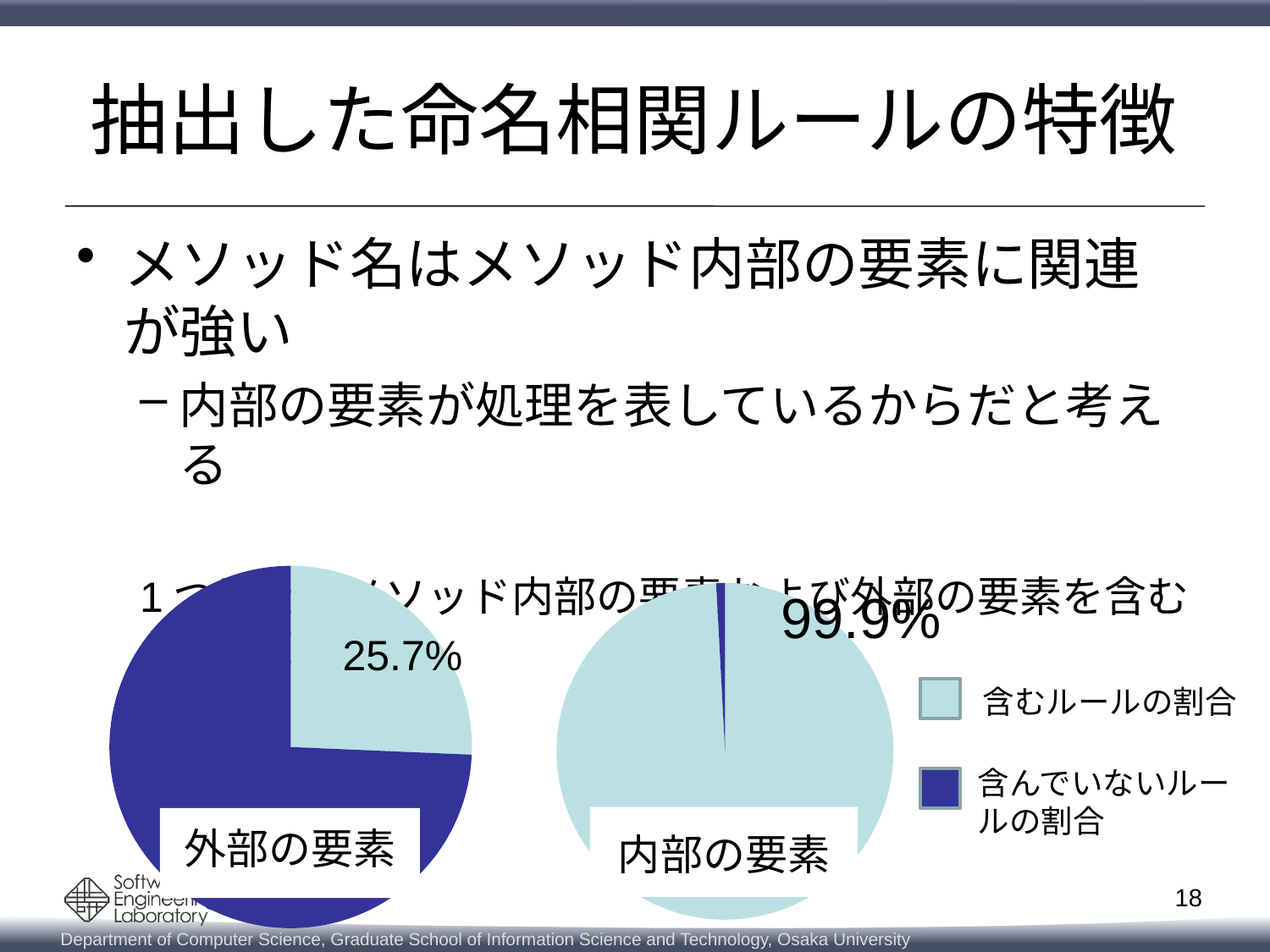

# 抽出した命名相関ルールの特徴
メソッド名はメソッド内部の要素に関連が強い
内部の要素が処理を表しているからだと考える

1つ以上のメソッド内部の要素および外部の要素を含むルールの割合

### Chart

| Category |  |
|---|---|

### Chart

| Category |  |
|---|---|
99.9%
25.7%
含むルールの割合

含んでいないルールの割合

18